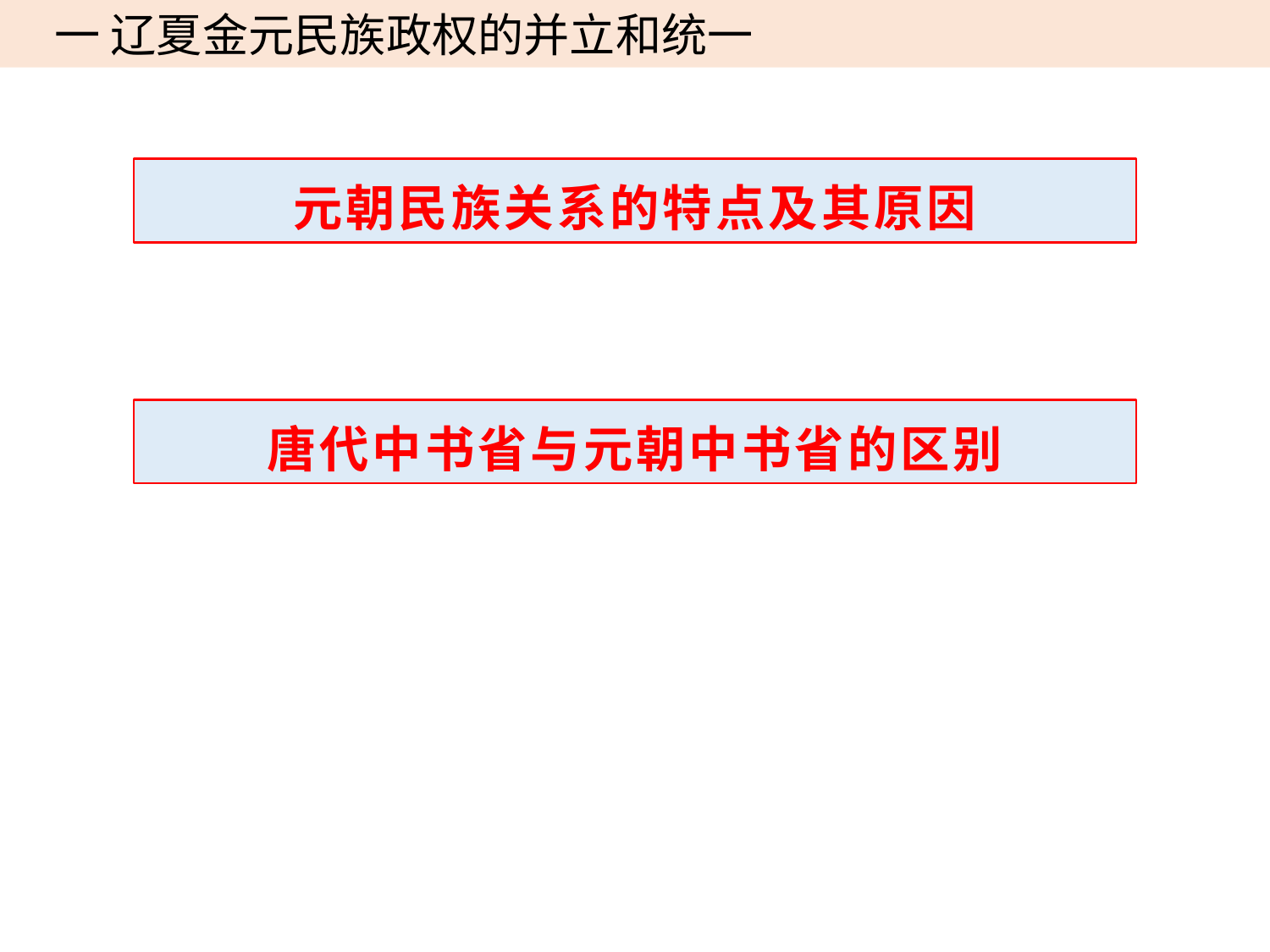

一 辽夏金元民族政权的并立和统一
元朝民族关系的特点及其原因
唐代中书省与元朝中书省的区别